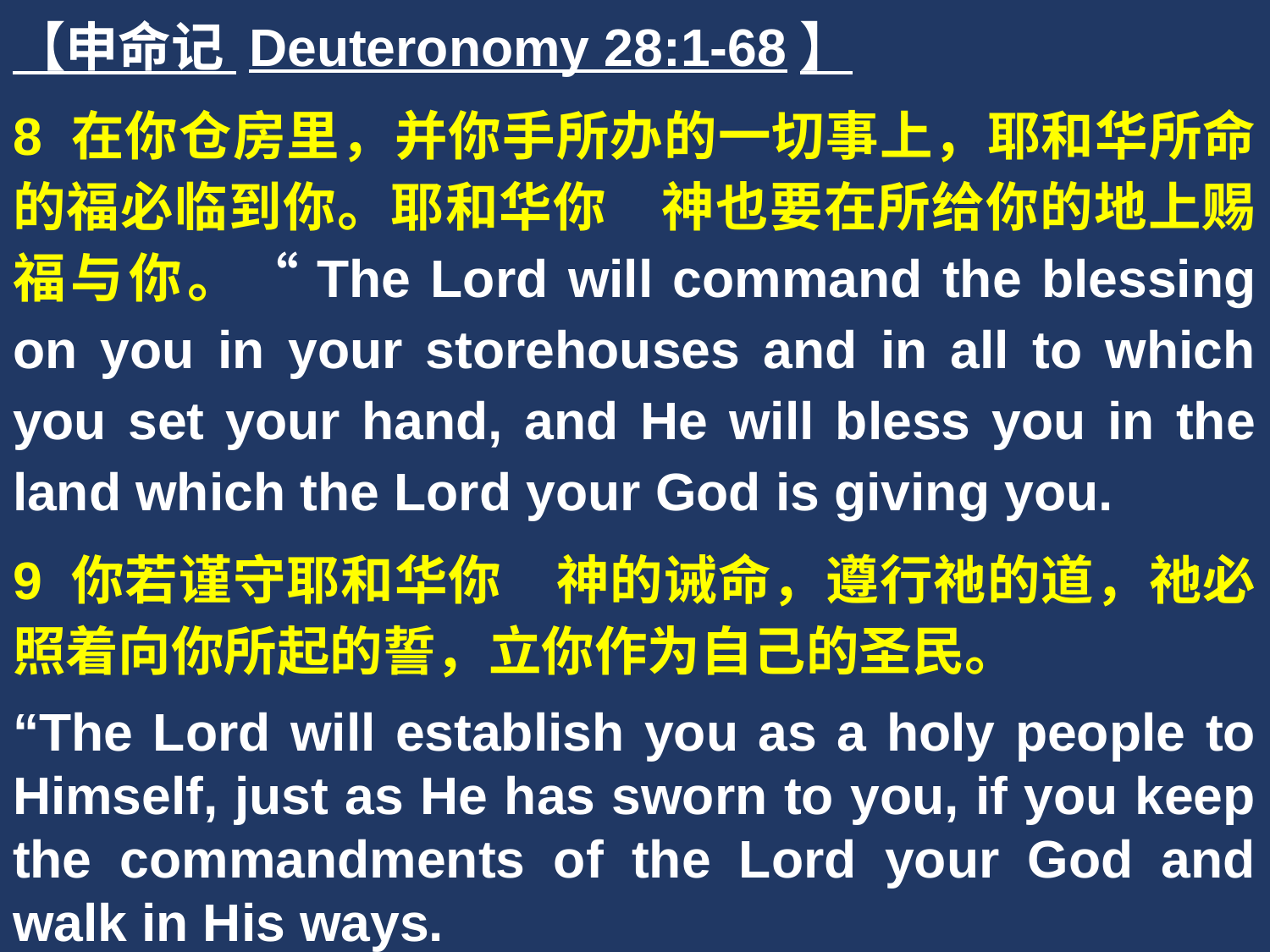

【申命记 Deuteronomy 28:1-68】
8 在你仓房里，并你手所办的一切事上，耶和华所命的福必临到你。耶和华你　神也要在所给你的地上赐福与你。“The Lord will command the blessing on you in your storehouses and in all to which you set your hand, and He will bless you in the land which the Lord your God is giving you.
9 你若谨守耶和华你　神的诫命，遵行祂的道，祂必照着向你所起的誓，立你作为自己的圣民。
“The Lord will establish you as a holy people to Himself, just as He has sworn to you, if you keep the commandments of the Lord your God and walk in His ways.